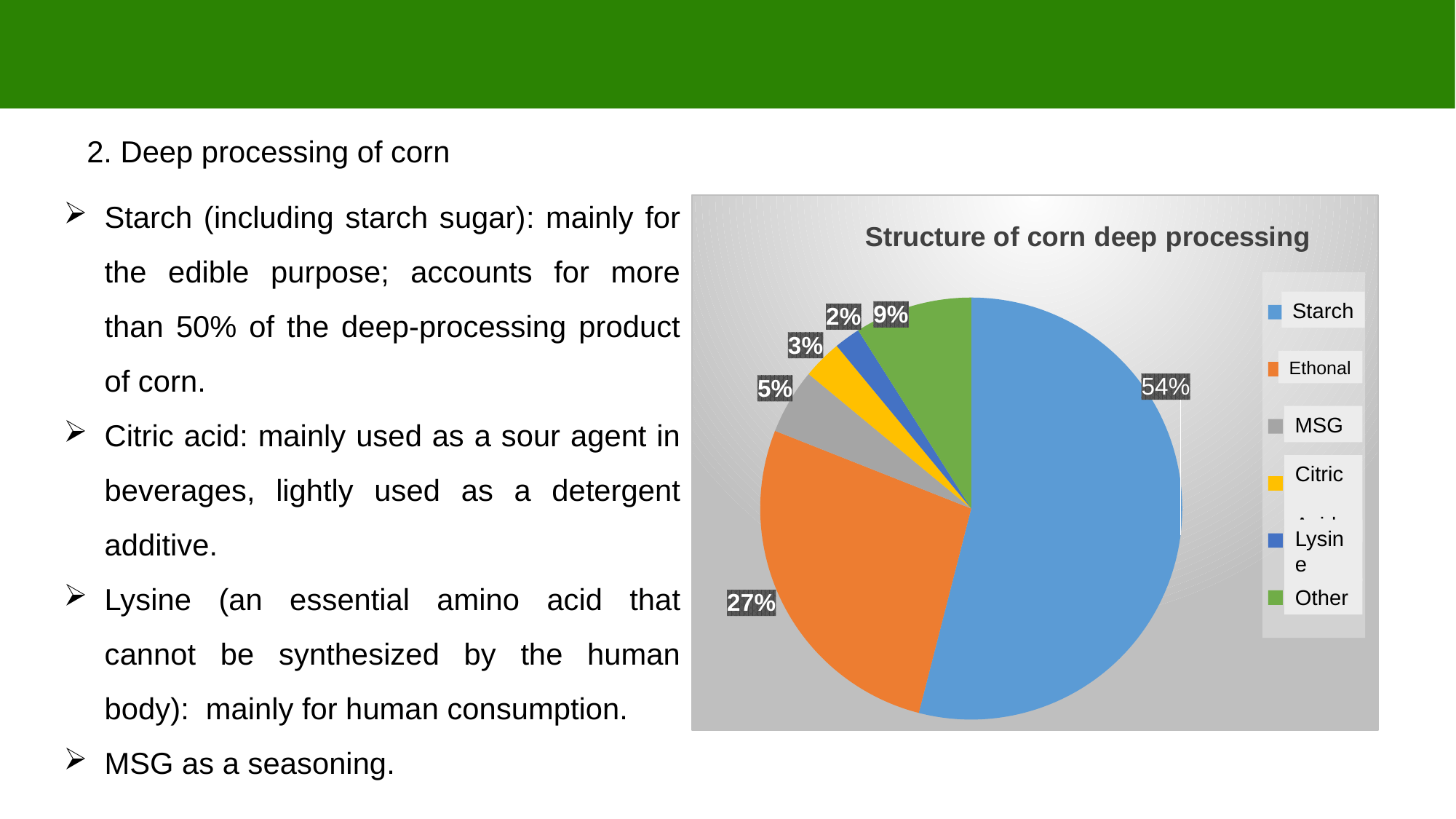

2. Deep processing of corn
Starch (including starch sugar): mainly for the edible purpose; accounts for more than 50% of the deep-processing product of corn.
Citric acid: mainly used as a sour agent in beverages, lightly used as a detergent additive.
Lysine (an essential amino acid that cannot be synthesized by the human body):  mainly for human consumption.
MSG as a seasoning.

### Chart: Structure of corn deep processing

| Category |  |
|---|---|
| 淀粉 | 0.54 |
| 酒精 | 0.27 |
| 味精 | 0.05 |
| 柠檬酸 | 0.03 |
| 赖氨酸 | 0.02 |
| 其他 | 0.09 |
Starch
Ethonal
MSG
Citric
Acid
Lysine
Other